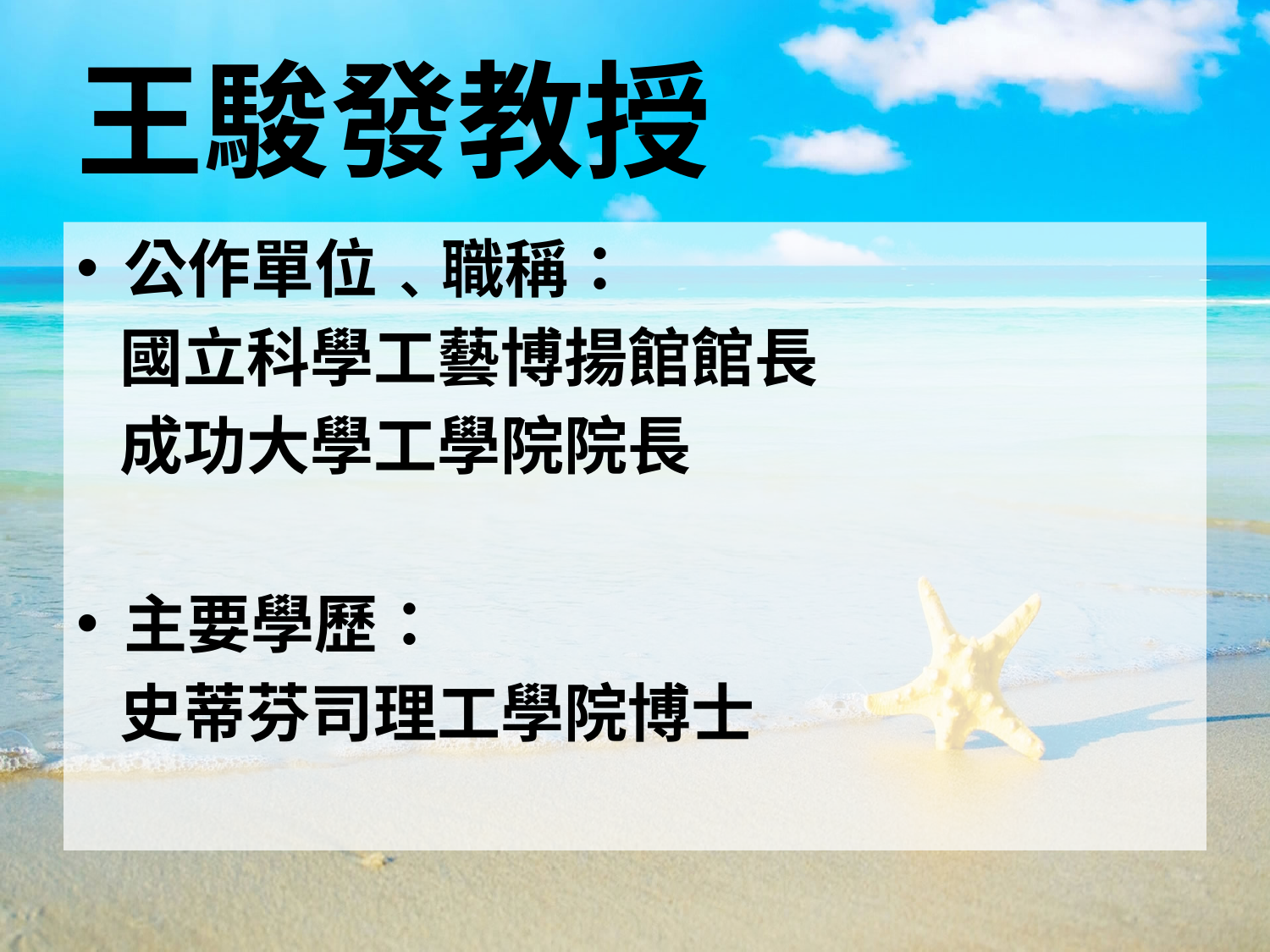

# 王駿發教授
公作單位﹑職稱：
  國立科學工藝博揚館館長
  成功大學工學院院長

主要學歷：
  史蒂芬司理工學院博士